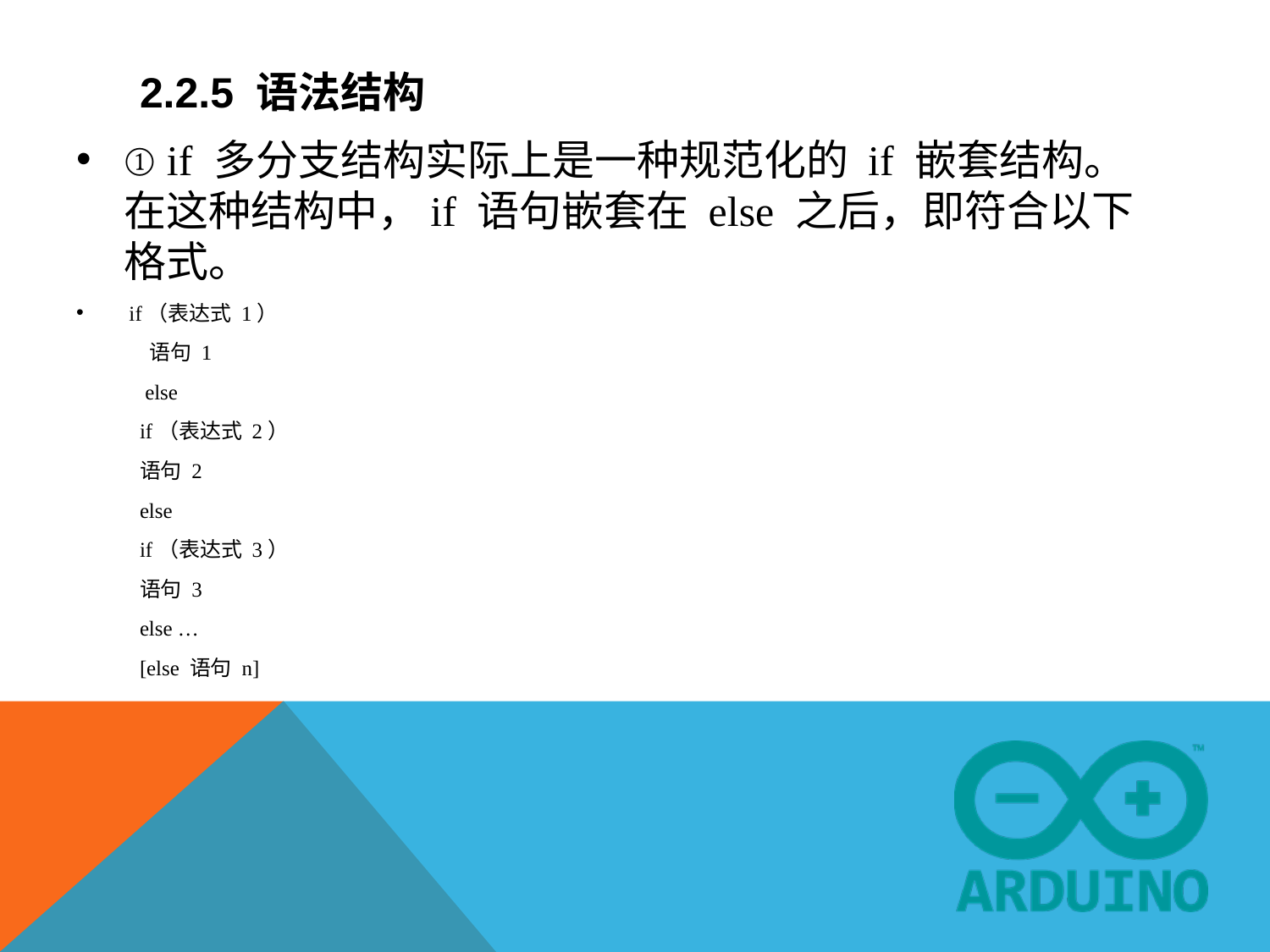

# 2.2.5 语法结构
① if 多分支结构实际上是一种规范化的 if 嵌套结构。在这种结构中，if 语句嵌套在 else 之后，即符合以下格式。
 if（表达式 1）
 语句 1
 else
if（表达式 2）
语句 2
else
if（表达式 3）
语句 3
else …
[else 语句 n]